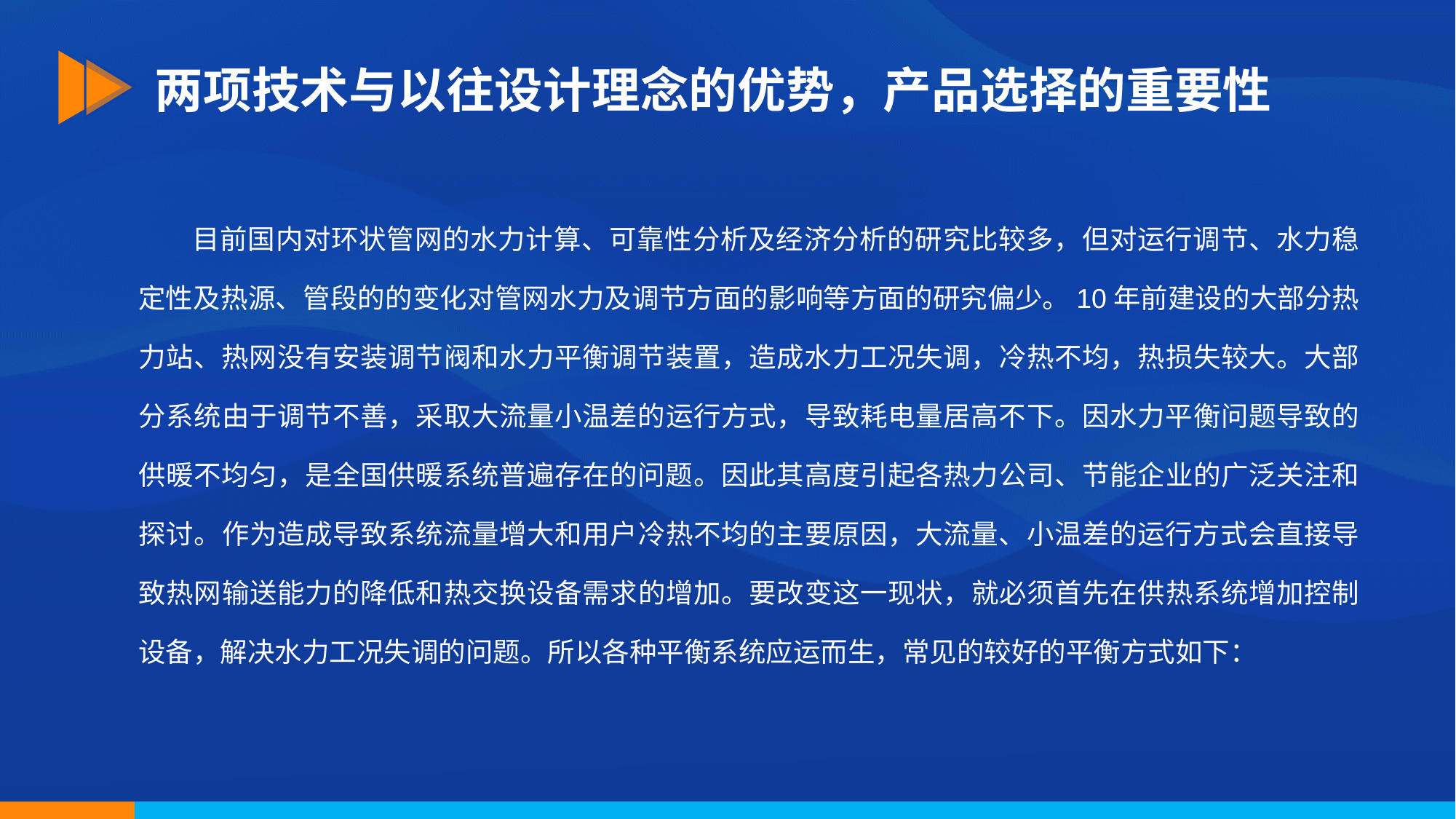

两项技术与以往设计理念的优势，产品选择的重要性
       目前国内对环状管网的水力计算、可靠性分析及经济分析的研究比较多，但对运行调节、水力稳定性及热源、管段的的变化对管网水力及调节方面的影响等方面的研究偏少。10年前建设的大部分热力站、热网没有安装调节阀和水力平衡调节装置，造成水力工况失调，冷热不均，热损失较大。大部分系统由于调节不善，采取大流量小温差的运行方式，导致耗电量居高不下。因水力平衡问题导致的供暖不均匀，是全国供暖系统普遍存在的问题。因此其高度引起各热力公司、节能企业的广泛关注和探讨。作为造成导致系统流量增大和用户冷热不均的主要原因，大流量、小温差的运行方式会直接导致热网输送能力的降低和热交换设备需求的增加。要改变这一现状，就必须首先在供热系统增加控制设备，解决水力工况失调的问题。所以各种平衡系统应运而生，常见的较好的平衡方式如下：